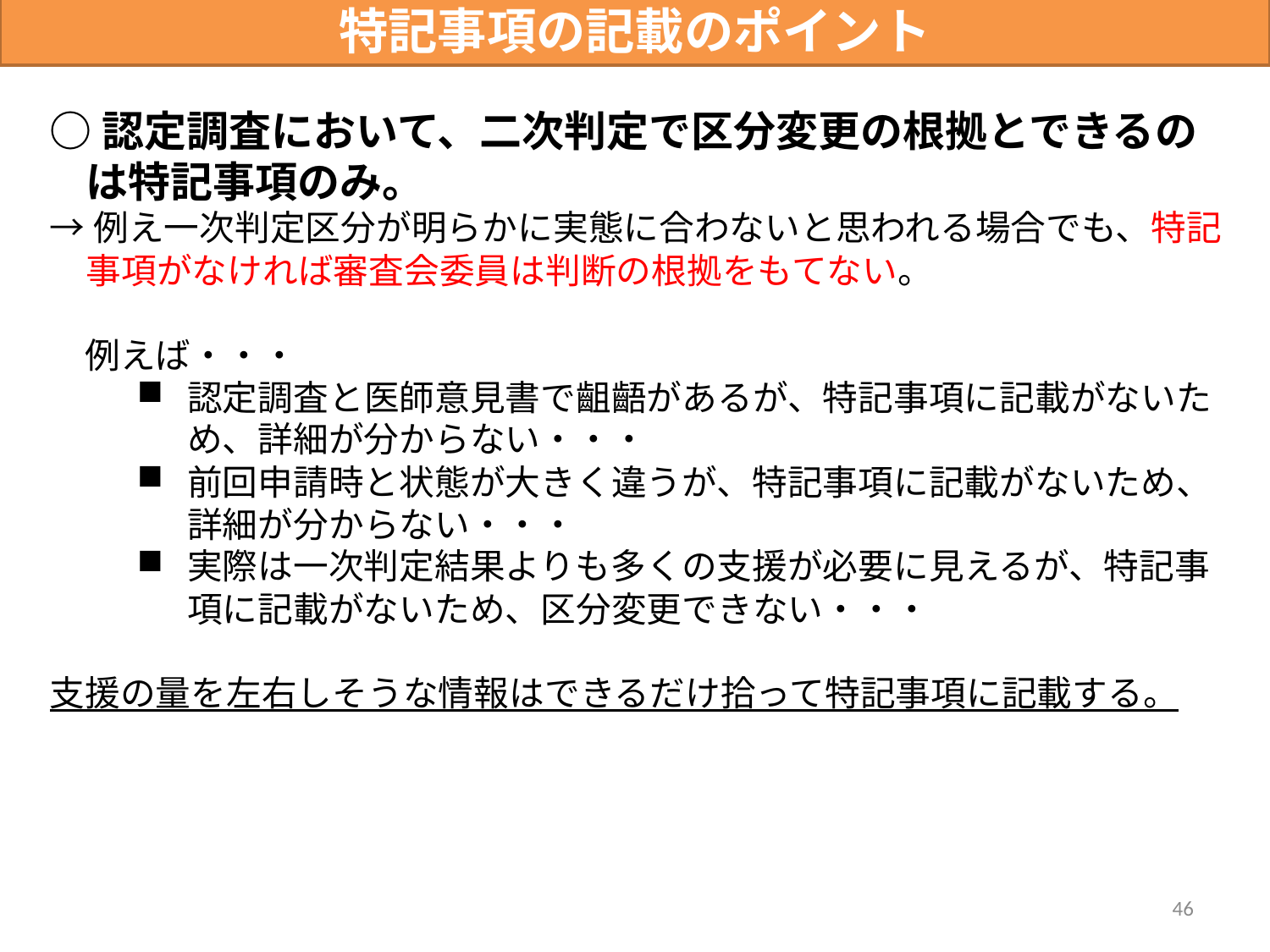

特記事項の記載のポイント
○認定調査において、二次判定で区分変更の根拠とできるのは特記事項のみ。
→例え一次判定区分が明らかに実態に合わないと思われる場合でも、特記事項がなければ審査会委員は判断の根拠をもてない。

　例えば・・・
認定調査と医師意見書で齟齬があるが、特記事項に記載がないため、詳細が分からない・・・
前回申請時と状態が大きく違うが、特記事項に記載がないため、詳細が分からない・・・
実際は一次判定結果よりも多くの支援が必要に見えるが、特記事項に記載がないため、区分変更できない・・・

支援の量を左右しそうな情報はできるだけ拾って特記事項に記載する。

46